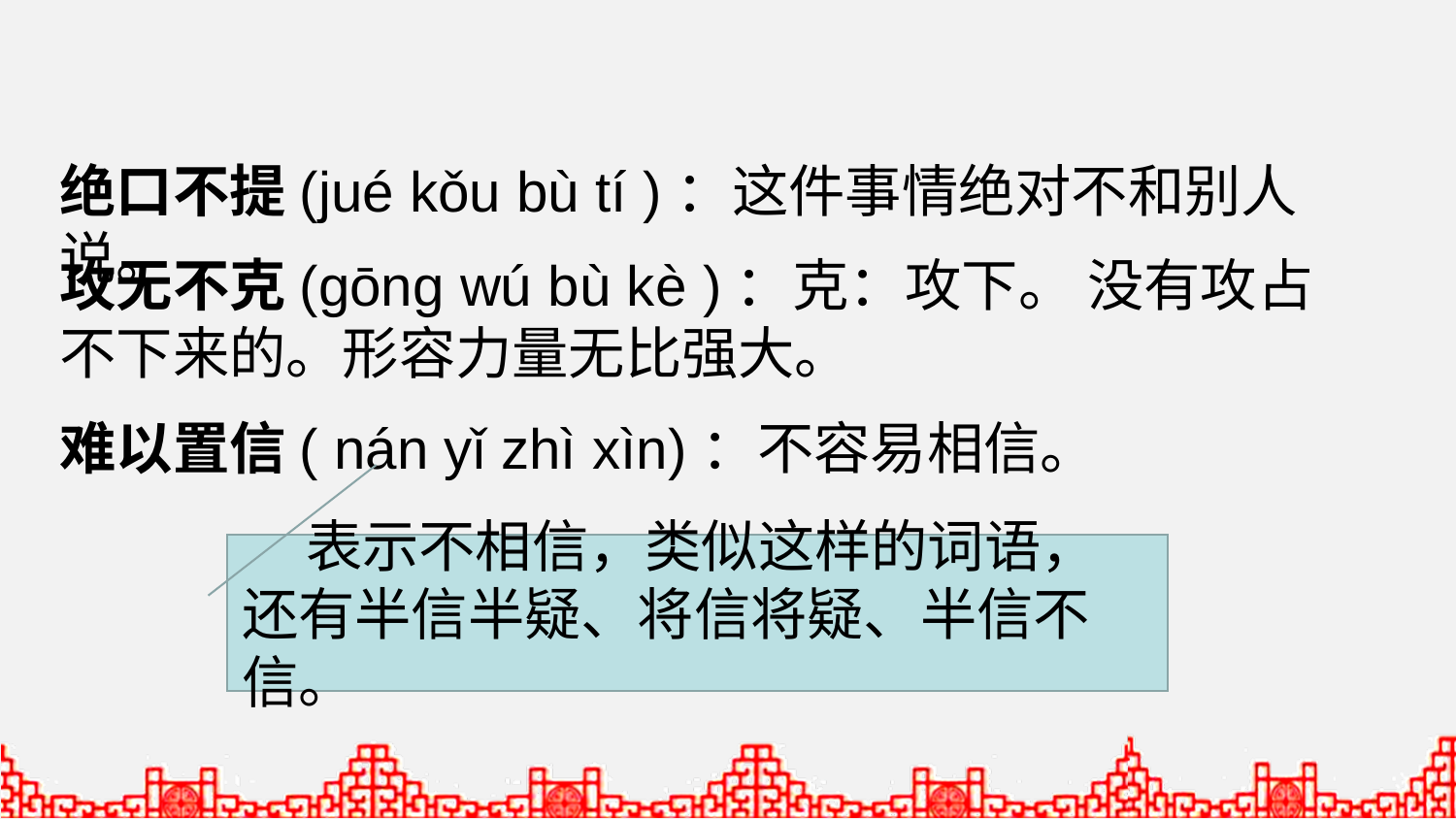

绝口不提(jué kǒu bù tí )：这件事情绝对不和别人说。
攻无不克(gōng wú bù kè )：克：攻下。 没有攻占不下来的。形容力量无比强大。
难以置信( nán yǐ zhì xìn)：不容易相信。
    表示不相信，类似这样的词语，还有半信半疑、将信将疑、半信不信。